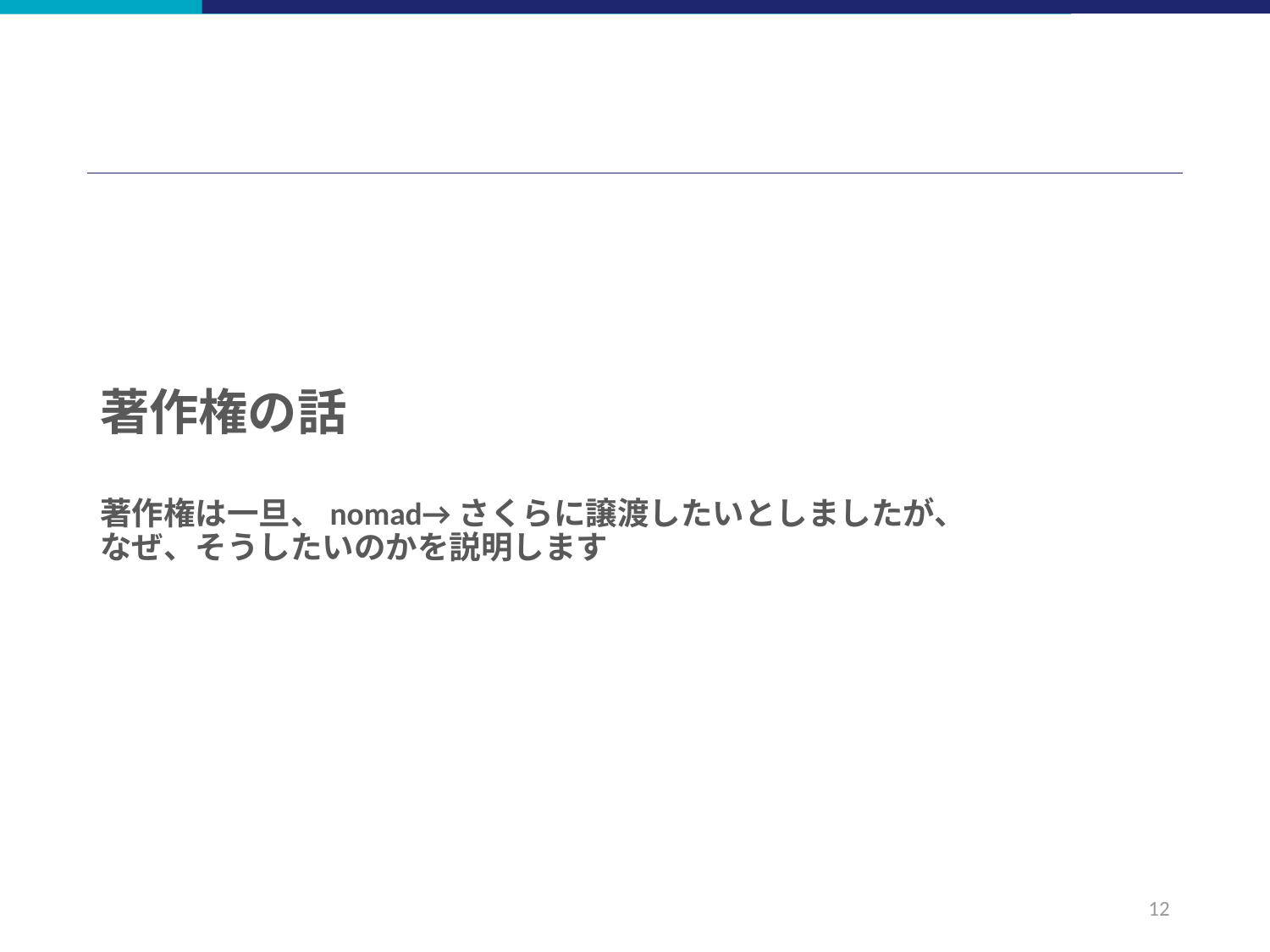

# 著作権の話
著作権は一旦、nomad→さくらに譲渡したいとしましたが、
なぜ、そうしたいのかを説明します
12